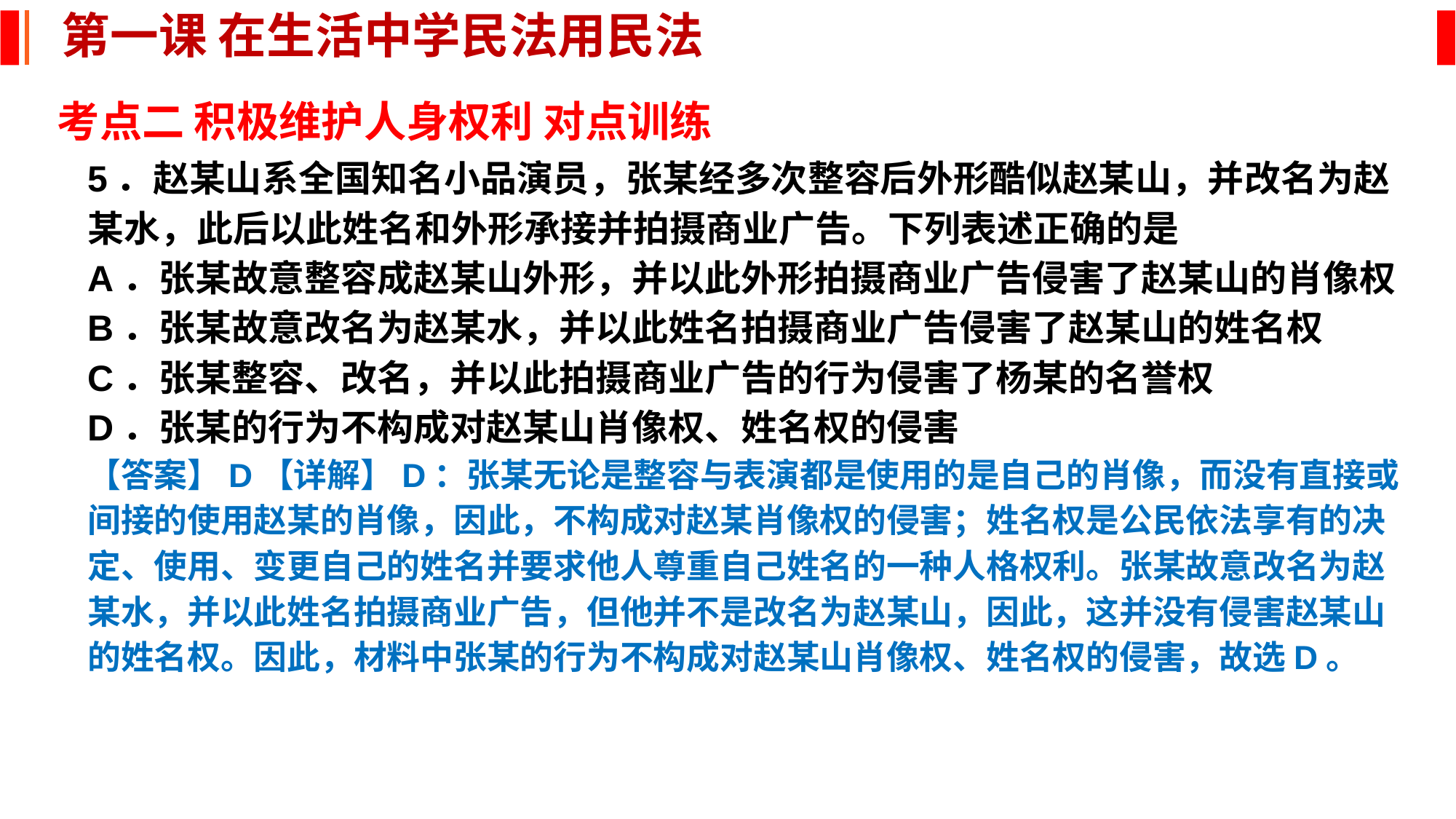

第一课 在生活中学民法用民法

考点二 积极维护人身权利 对点训练
5．赵某山系全国知名小品演员，张某经多次整容后外形酷似赵某山，并改名为赵某水，此后以此姓名和外形承接并拍摄商业广告。下列表述正确的是
A．张某故意整容成赵某山外形，并以此外形拍摄商业广告侵害了赵某山的肖像权
B．张某故意改名为赵某水，并以此姓名拍摄商业广告侵害了赵某山的姓名权
C．张某整容、改名，并以此拍摄商业广告的行为侵害了杨某的名誉权
D．张某的行为不构成对赵某山肖像权、姓名权的侵害
【答案】D【详解】D：张某无论是整容与表演都是使用的是自己的肖像，而没有直接或间接的使用赵某的肖像，因此，不构成对赵某肖像权的侵害；姓名权是公民依法享有的决定、使用、变更自己的姓名并要求他人尊重自己姓名的一种人格权利。张某故意改名为赵某水，并以此姓名拍摄商业广告，但他并不是改名为赵某山，因此，这并没有侵害赵某山的姓名权。因此，材料中张某的行为不构成对赵某山肖像权、姓名权的侵害，故选D。